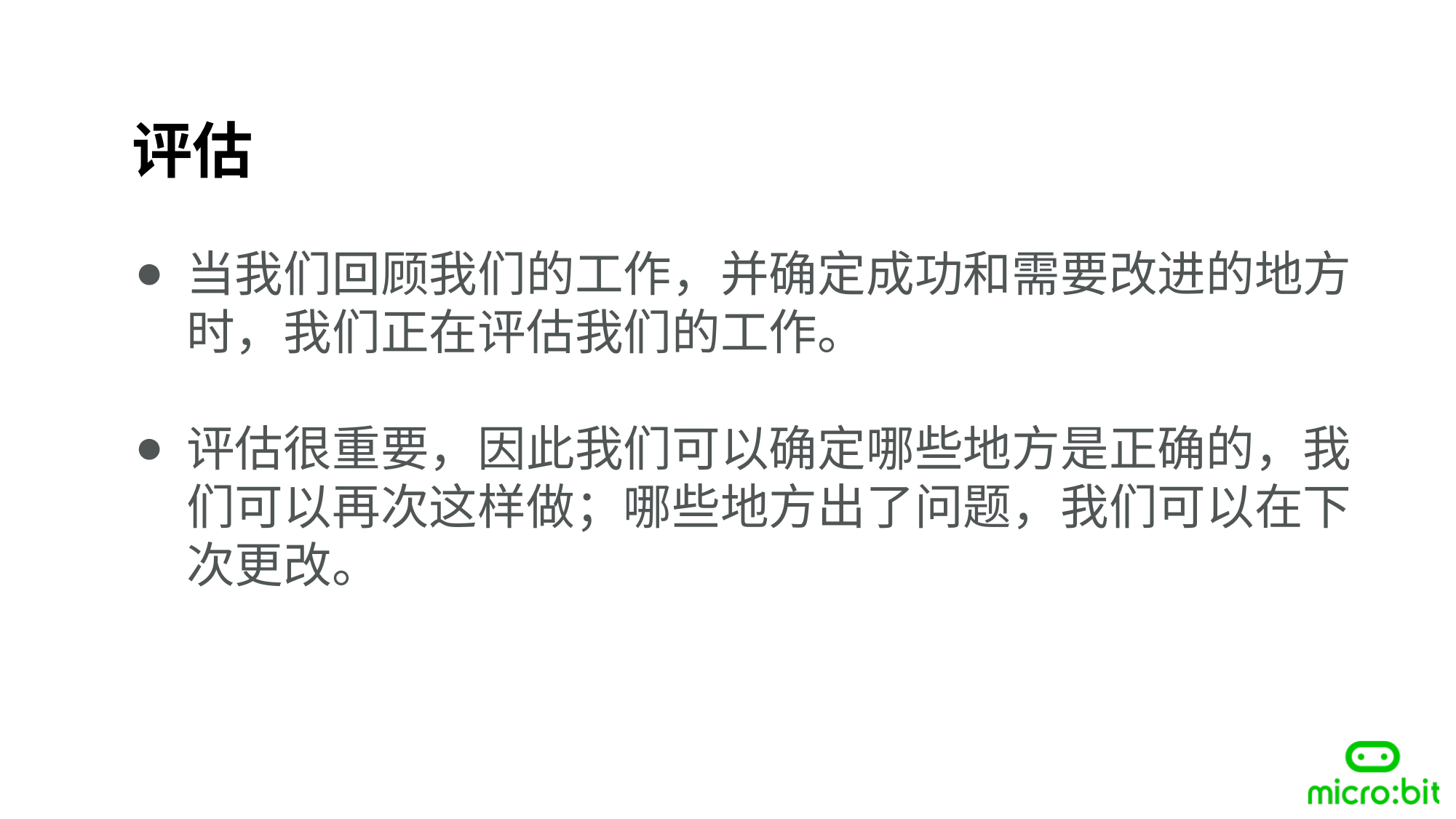

评估

当我们回顾我们的工作，并确定成功和需要改进的地方时，我们正在评估我们的工作。

评估很重要，因此我们可以确定哪些地方是正确的，我们可以再次这样做；哪些地方出了问题，我们可以在下次更改。